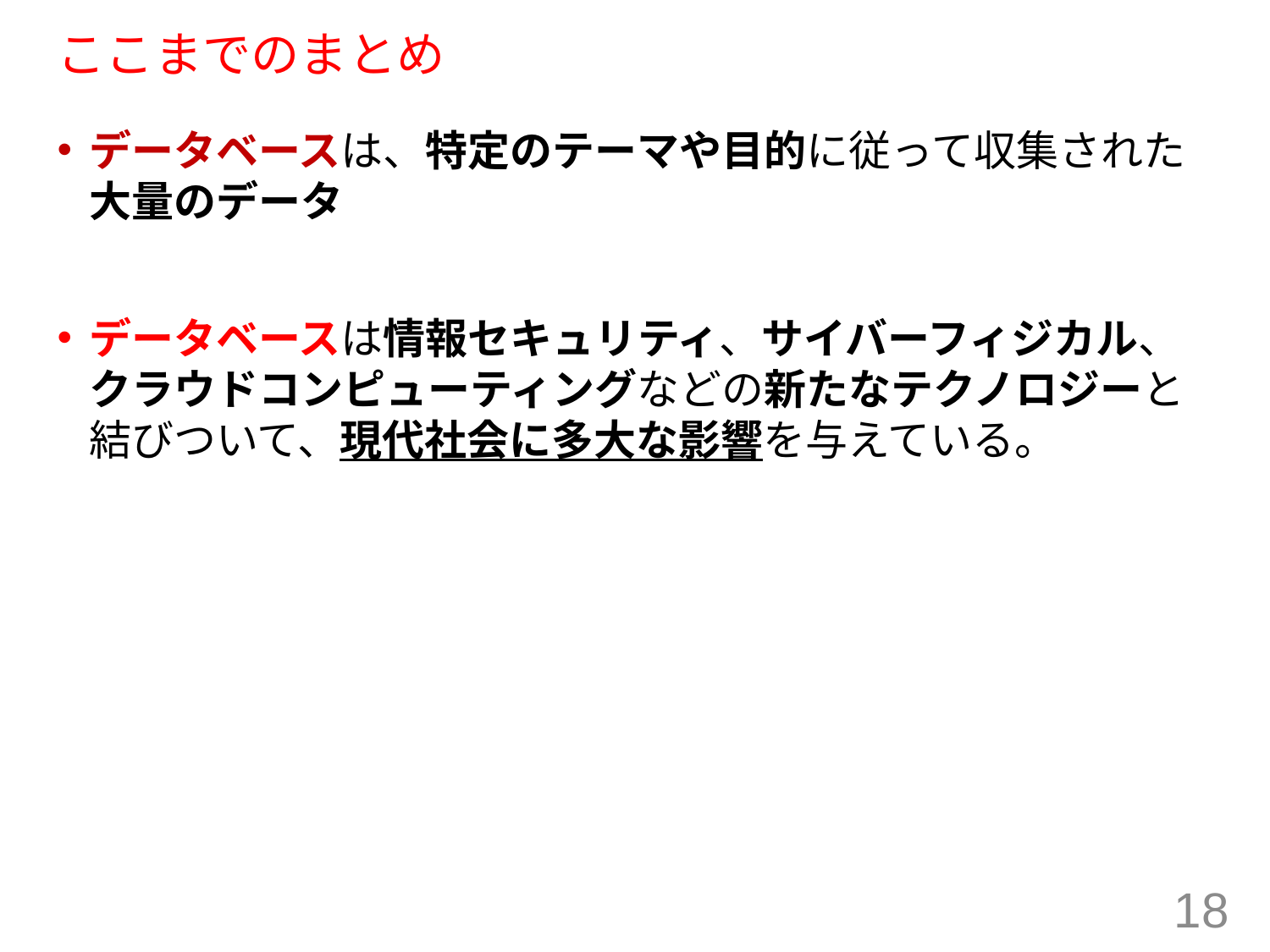

# ここまでのまとめ
データベースは、特定のテーマや目的に従って収集された大量のデータ

データベースは情報セキュリティ、サイバーフィジカル、クラウドコンピューティングなどの新たなテクノロジーと結びついて、現代社会に多大な影響を与えている。
18